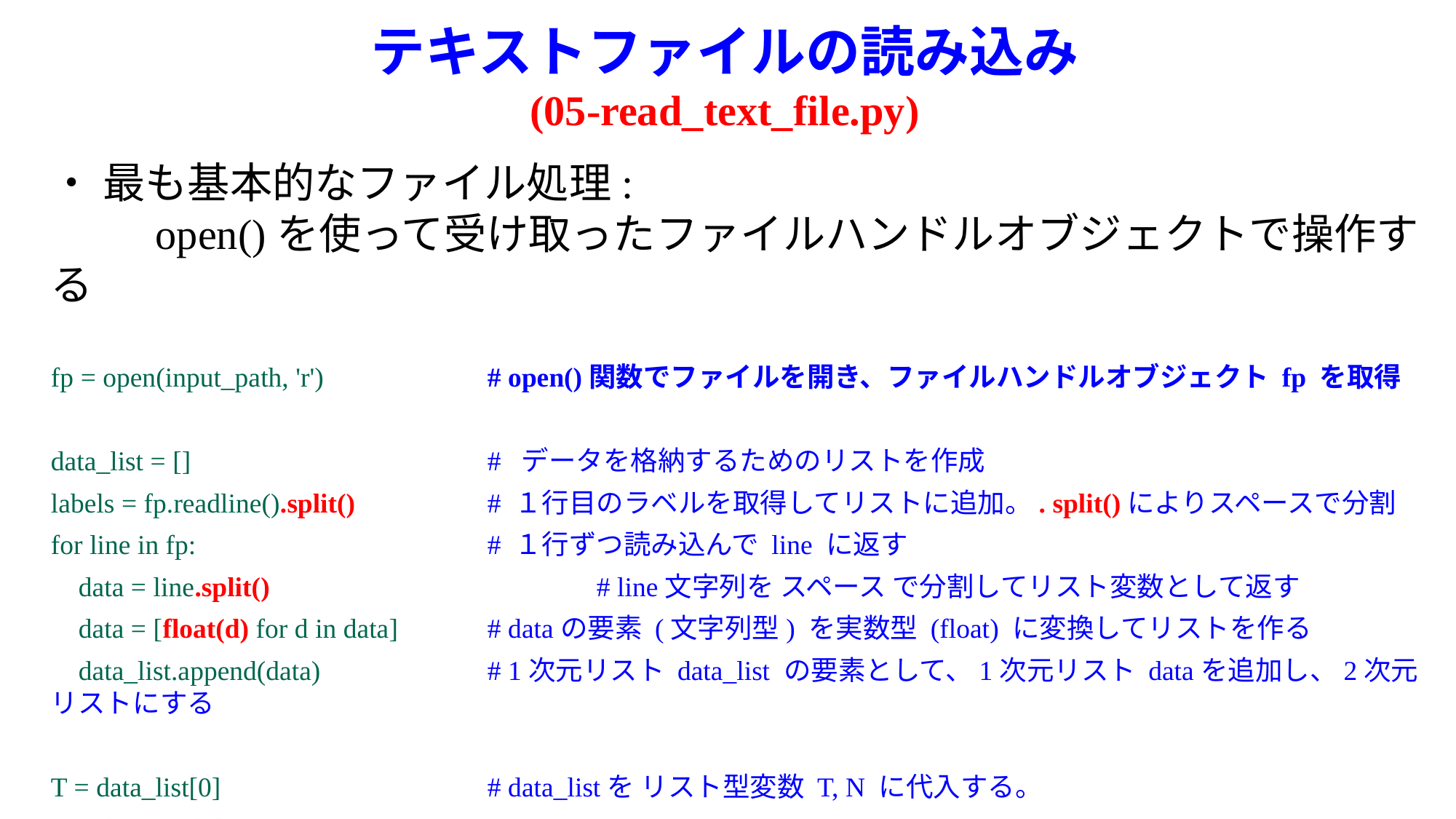

# テキストファイルの読み込み (05-read_text_file.py)
・ 最も基本的なファイル処理:
　　 open()を使って受け取ったファイルハンドルオブジェクトで操作する

fp = open(input_path, 'r')		# open()関数でファイルを開き、ファイルハンドルオブジェクト fp を取得

data_list = []			#  データを格納するためのリストを作成
labels = fp.readline().split()		# １行目のラベルを取得してリストに追加。. split()によりスペースで分割
for line in fp:			# １行ずつ読み込んで line に返す
    data = line.split()			# line文字列を スペース で分割してリスト変数として返す
    data = [float(d) for d in data] 	# dataの要素 (文字列型) を実数型 (float) に変換してリストを作る
    data_list.append(data) 		# 1次元リスト data_list の要素として、1次元リスト dataを追加し、2次元リストにする

T = data_list[0]			# data_listを リスト型変数 T, N に代入する。
N = data_list[1]